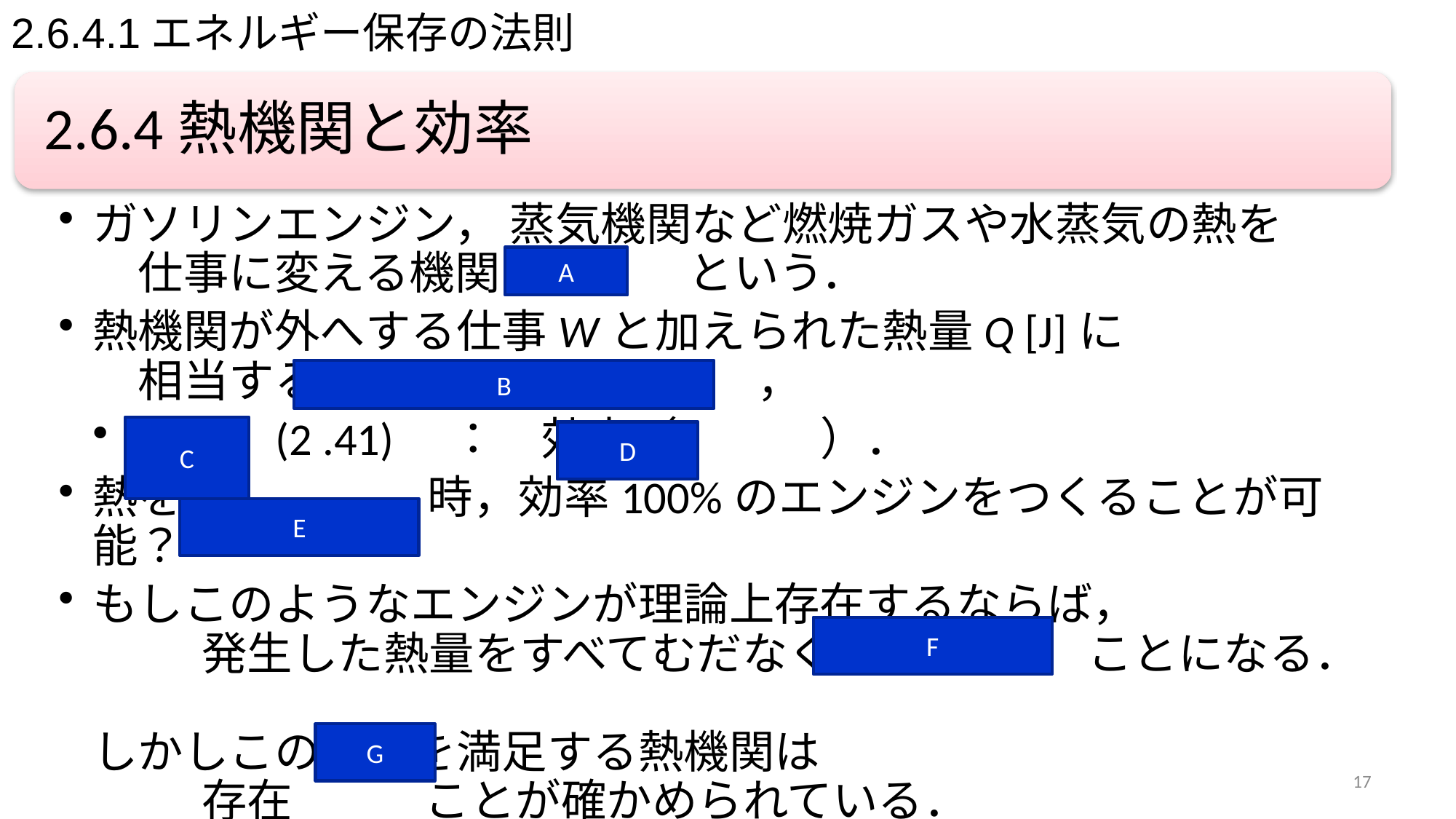

# 2.6.4.1エネルギー保存の法則
2.6.4熱機関と効率
ガソリンエンジン， 蒸気機関など燃焼ガスや水蒸気の熱を
　仕事に変える機関を              という．
熱機関が外へする仕事Wと加えられた熱量Q [J]に
　相当する                                           ，
        　(2 .41)　：　効率（              ）．
熱を                        時，効率100%のエンジンをつくることが可能？
もしこのようなエンジンが理論上存在するならば，
	発生した熱量をすべてむだなく                         ことになる．
しかしこの要求を満足する熱機関は
	存在             ことが確かめられている．
A
B
C
D
E
F
G
17